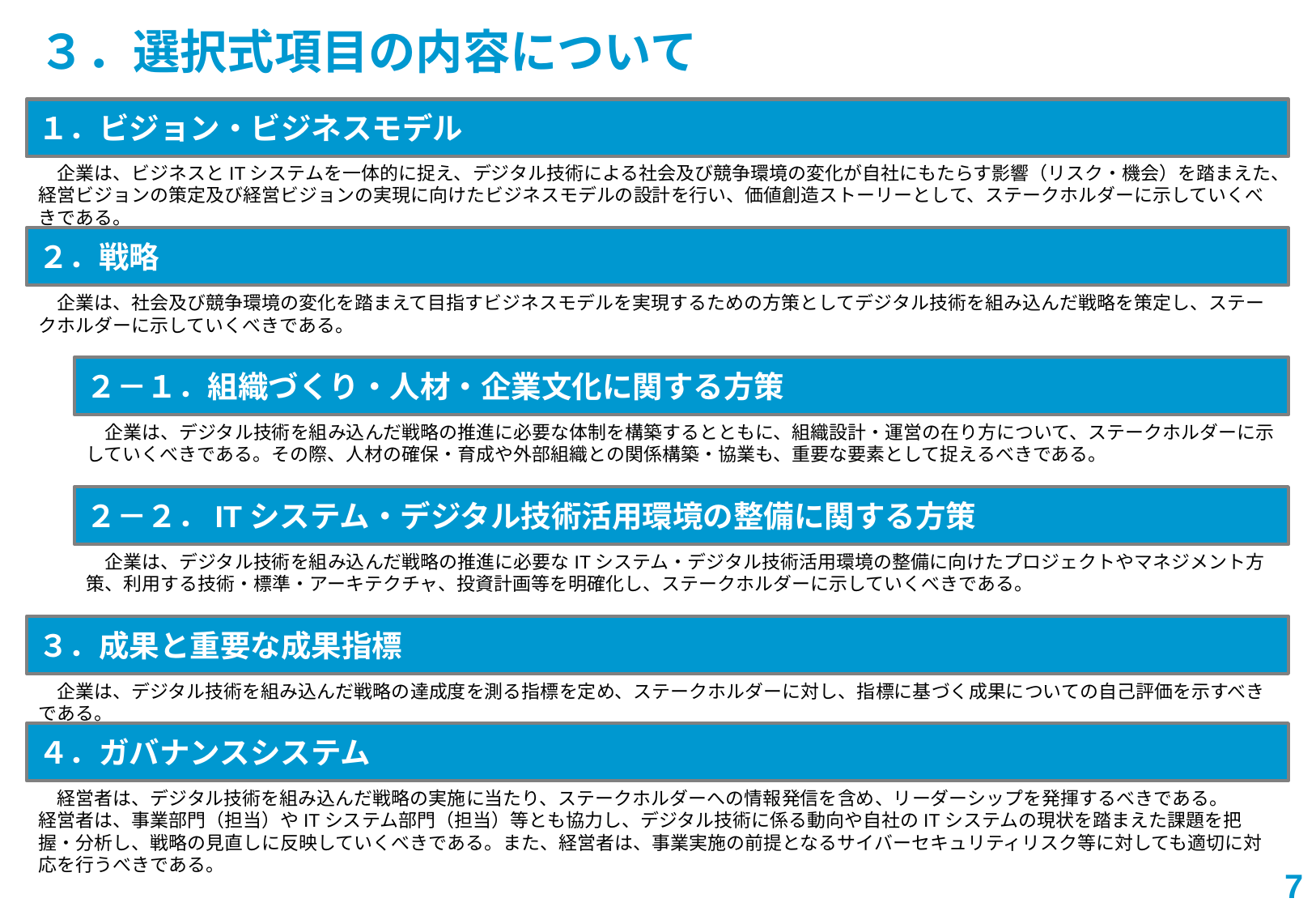

３．選択式項目の内容について
１．ビジョン・ビジネスモデル
　企業は、ビジネスとITシステムを一体的に捉え、デジタル技術による社会及び競争環境の変化が自社にもたらす影響（リスク・機会）を踏まえた、経営ビジョンの策定及び経営ビジョンの実現に向けたビジネスモデルの設計を行い、価値創造ストーリーとして、ステークホルダーに示していくべきである。
２．戦略
　企業は、社会及び競争環境の変化を踏まえて目指すビジネスモデルを実現するための方策としてデジタル技術を組み込んだ戦略を策定し、ステークホルダーに示していくべきである。
２－１．組織づくり・人材・企業文化に関する方策
　企業は、デジタル技術を組み込んだ戦略の推進に必要な体制を構築するとともに、組織設計・運営の在り方について、ステークホルダーに示していくべきである。その際、人材の確保・育成や外部組織との関係構築・協業も、重要な要素として捉えるべきである。
２－２．ITシステム・デジタル技術活用環境の整備に関する方策
　企業は、デジタル技術を組み込んだ戦略の推進に必要なITシステム・デジタル技術活用環境の整備に向けたプロジェクトやマネジメント方策、利用する技術・標準・アーキテクチャ、投資計画等を明確化し、ステークホルダーに示していくべきである。
３．成果と重要な成果指標
　企業は、デジタル技術を組み込んだ戦略の達成度を測る指標を定め、ステークホルダーに対し、指標に基づく成果についての自己評価を示すべきである。
４．ガバナンスシステム
　経営者は、デジタル技術を組み込んだ戦略の実施に当たり、ステークホルダーへの情報発信を含め、リーダーシップを発揮するべきである。
経営者は、事業部門（担当）やITシステム部門（担当）等とも協力し、デジタル技術に係る動向や自社のITシステムの現状を踏まえた課題を把握・分析し、戦略の見直しに反映していくべきである。また、経営者は、事業実施の前提となるサイバーセキュリティリスク等に対しても適切に対応を行うべきである。
7